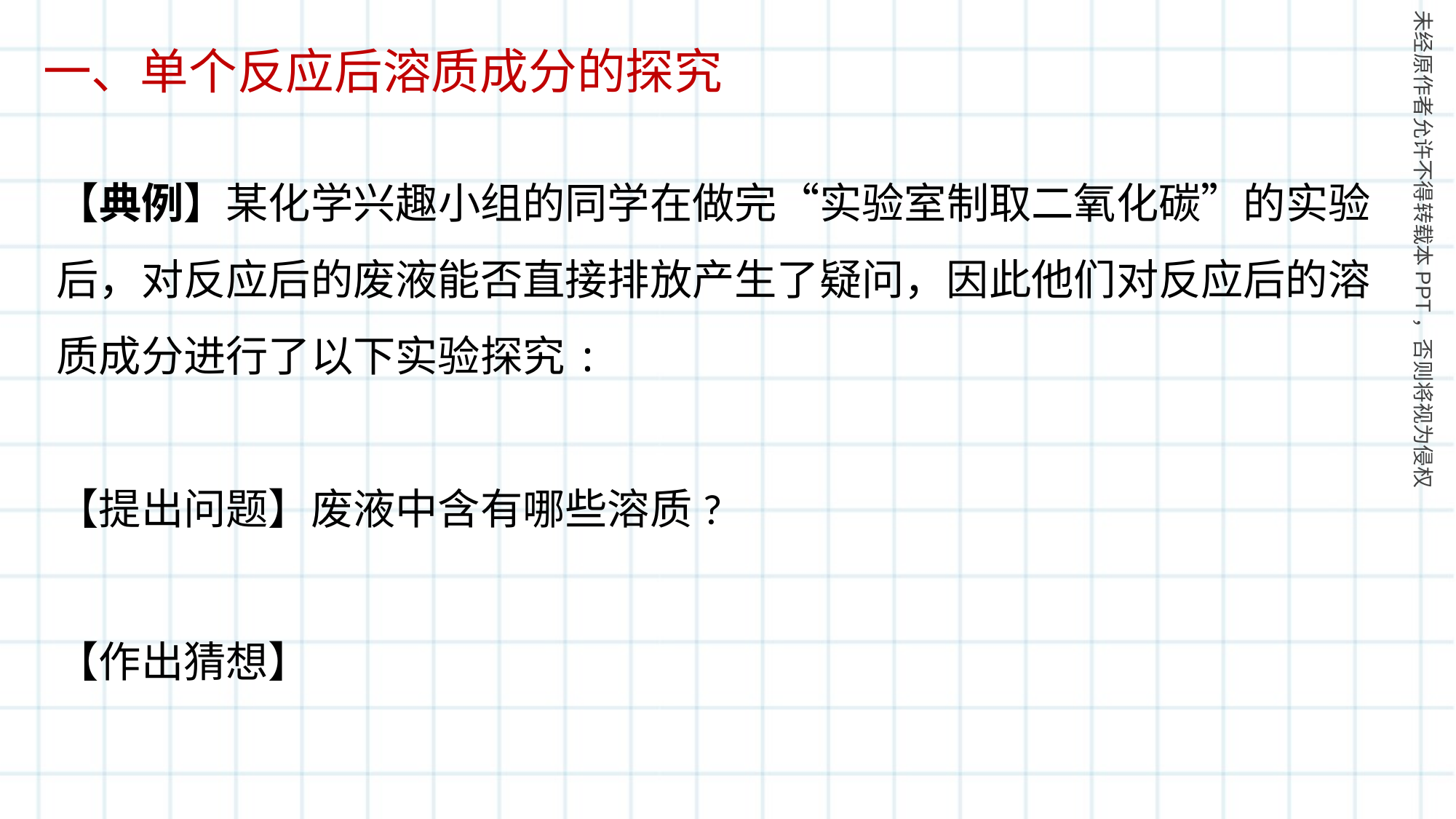

一、单个反应后溶质成分的探究

【典例】某化学兴趣小组的同学在做完“实验室制取二氧化碳”的实验后，对反应后的废液能否直接排放产生了疑问，因此他们对反应后的溶质成分进行了以下实验探究:

【提出问题】废液中含有哪些溶质?

【作出猜想】